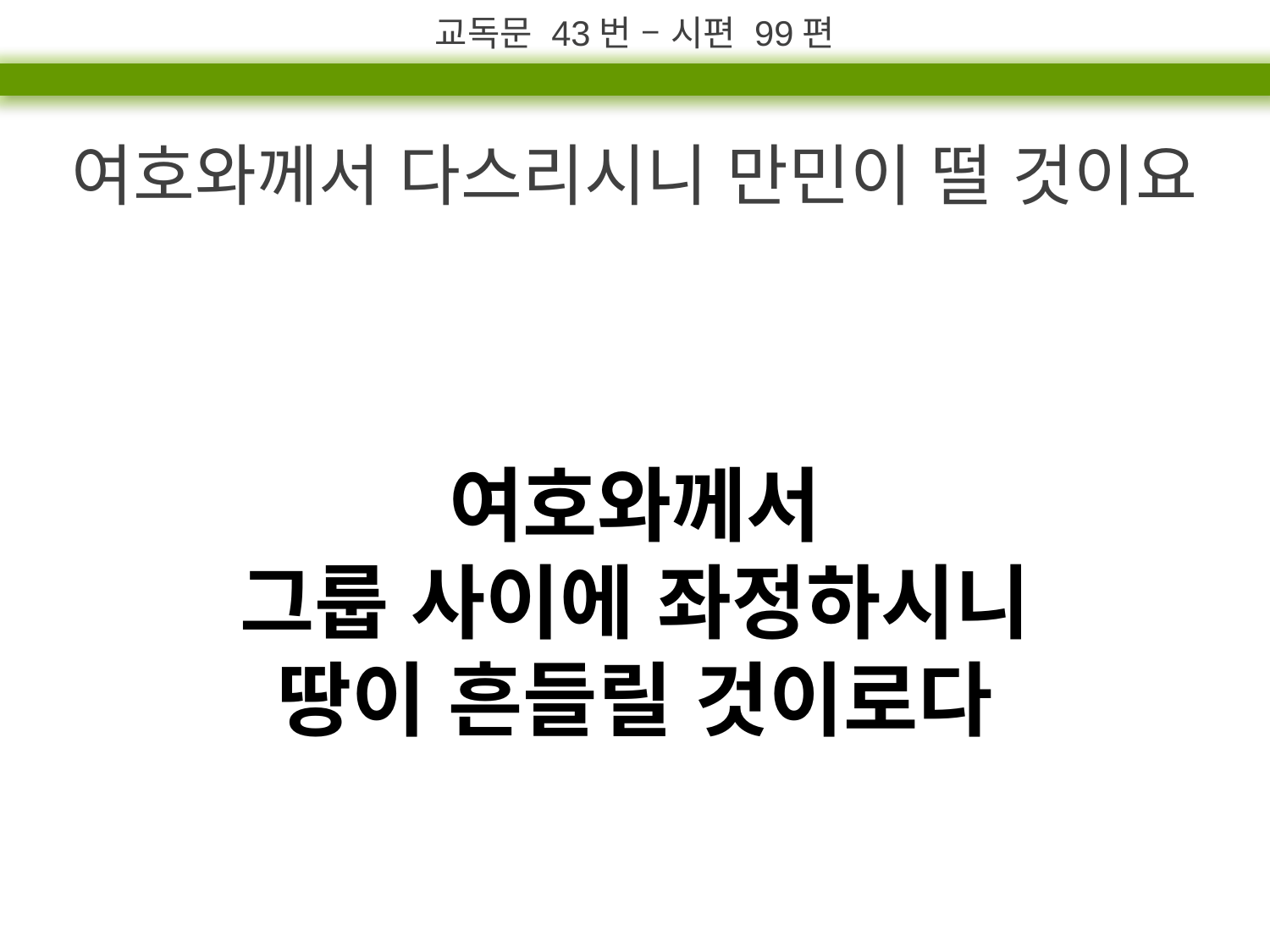

교독문 43번 – 시편 99편

여호와께서 다스리시니 만민이 떨 것이요
여호와께서
그룹 사이에 좌정하시니
땅이 흔들릴 것이로다